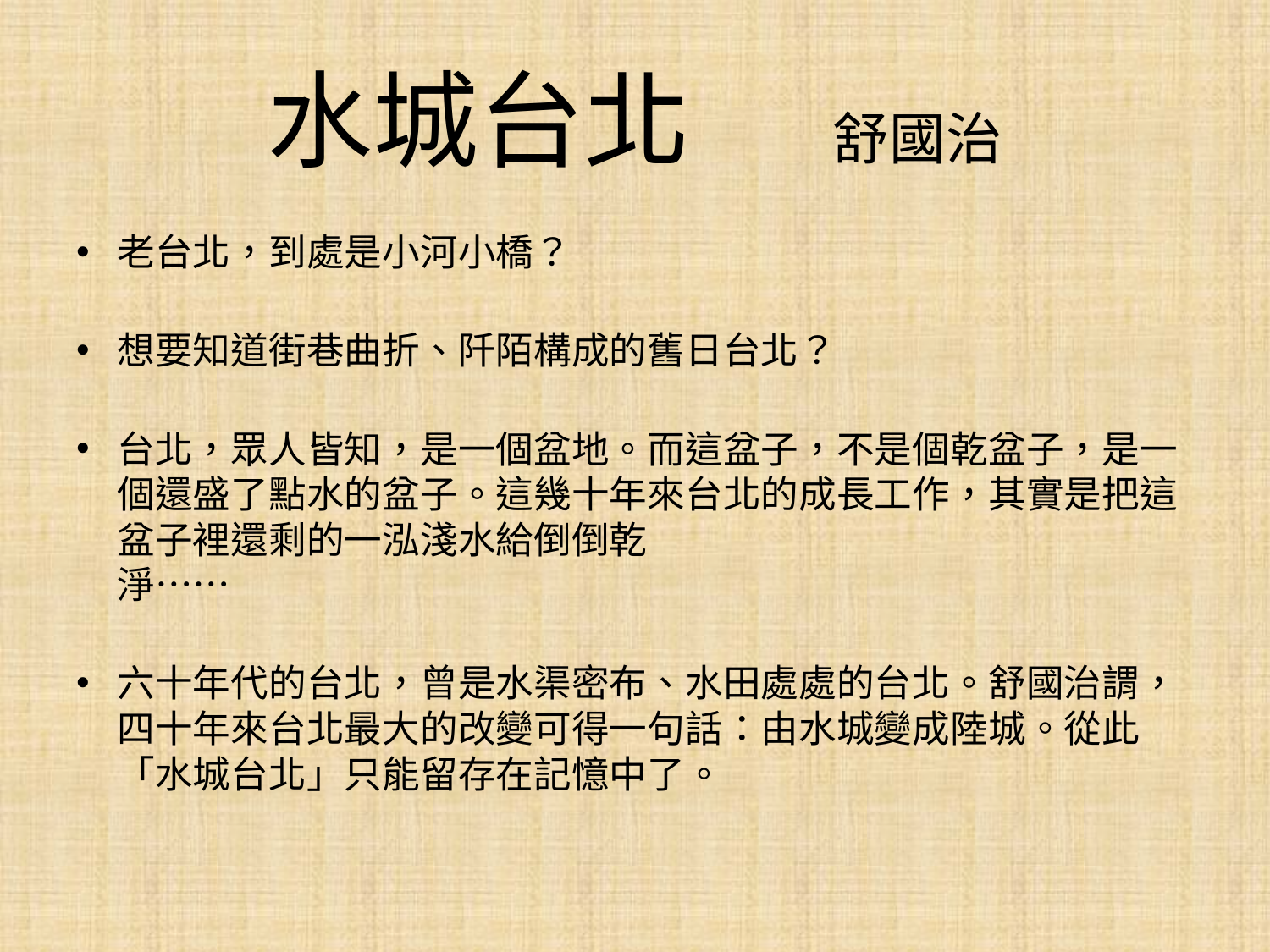

# 水城台北      舒國治
老台北，到處是小河小橋？
想要知道街巷曲折、阡陌構成的舊日台北？
台北，眾人皆知，是一個盆地。而這盆子，不是個乾盆子，是一個還盛了點水的盆子。這幾十年來台北的成長工作，其實是把這盆子裡還剩的一泓淺水給倒倒乾
淨……
六十年代的台北，曾是水渠密布、水田處處的台北。舒國治謂，四十年來台北最大的改變可得一句話：由水城變成陸城。從此「水城台北」只能留存在記憶中了。